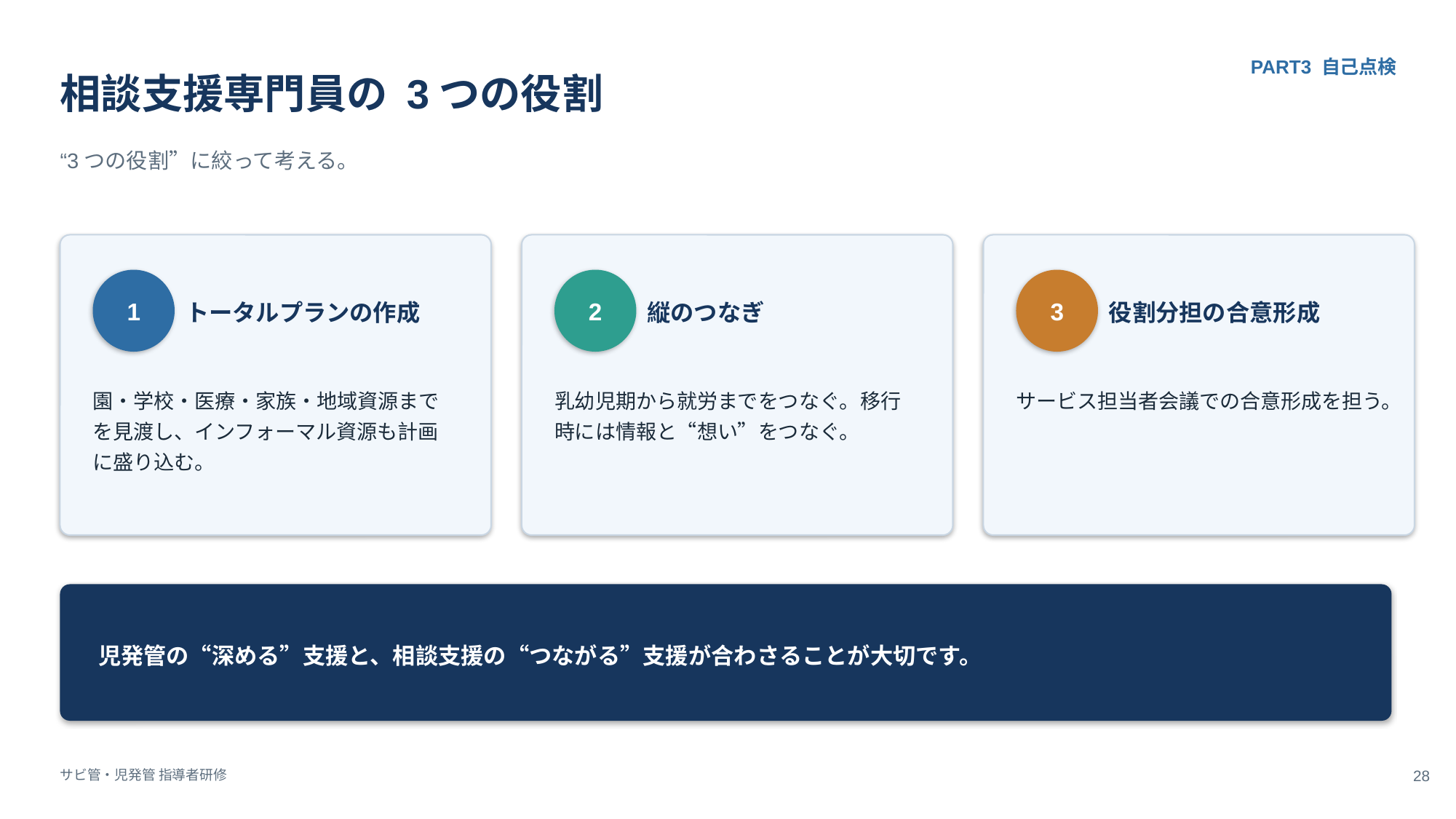

相談支援専門員の 3つの役割
PART3 自己点検
“3つの役割”に絞って考える。

1

2

3
トータルプランの作成
縦のつなぎ
役割分担の合意形成
園・学校・医療・家族・地域資源までを見渡し、インフォーマル資源も計画に盛り込む。
乳幼児期から就労までをつなぐ。移行時には情報と“想い”をつなぐ。
サービス担当者会議での合意形成を担う。

児発管の“深める”支援と、相談支援の“つながる”支援が合わさることが大切です。
サビ管・児発管 指導者研修
28